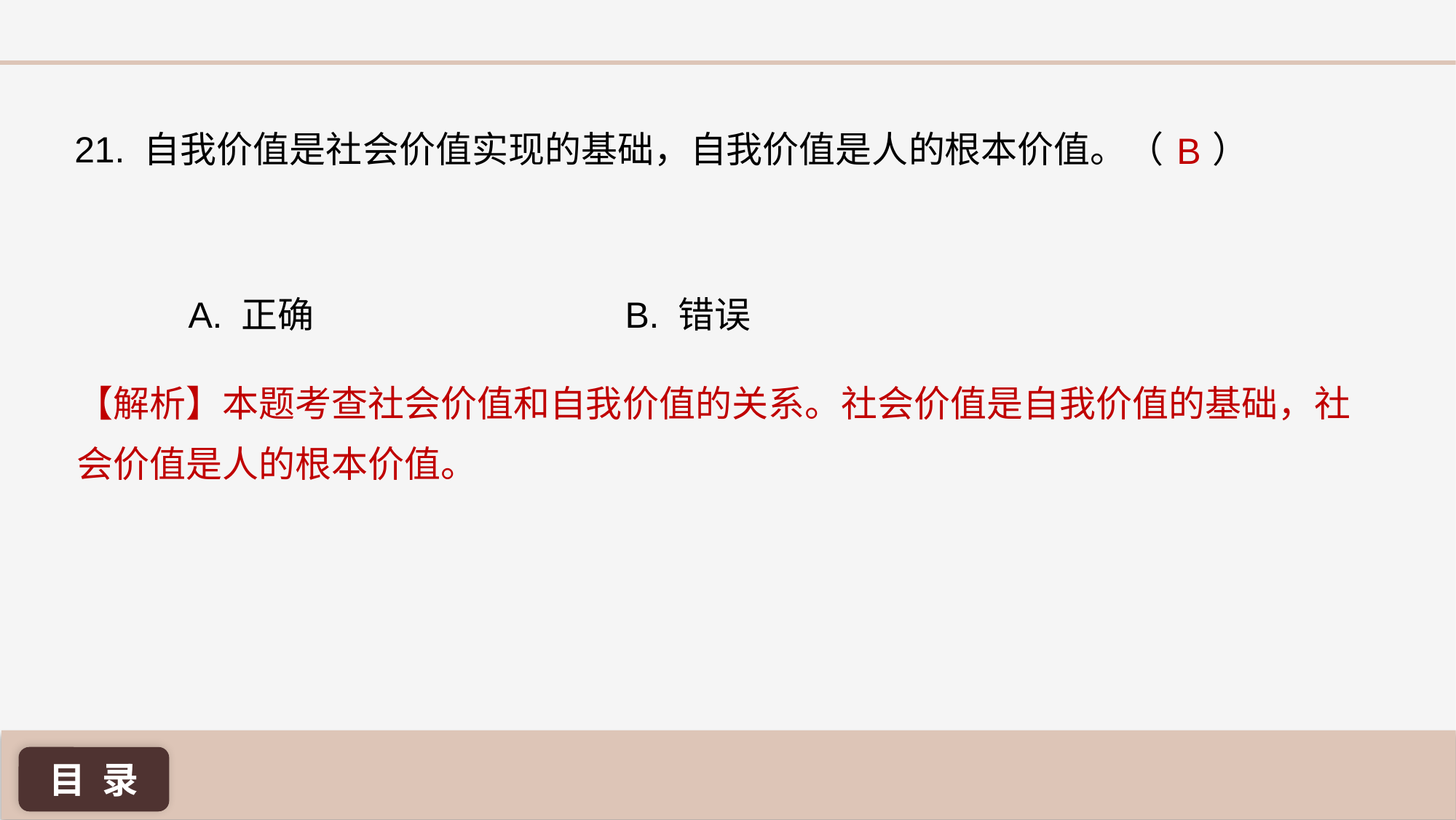

B
21. 自我价值是社会价值实现的基础，自我价值是人的根本价值。（      ）
A. 正确 			B. 错误
【解析】本题考查社会价值和自我价值的关系。社会价值是自我价值的基础，社会价值是人的根本价值。